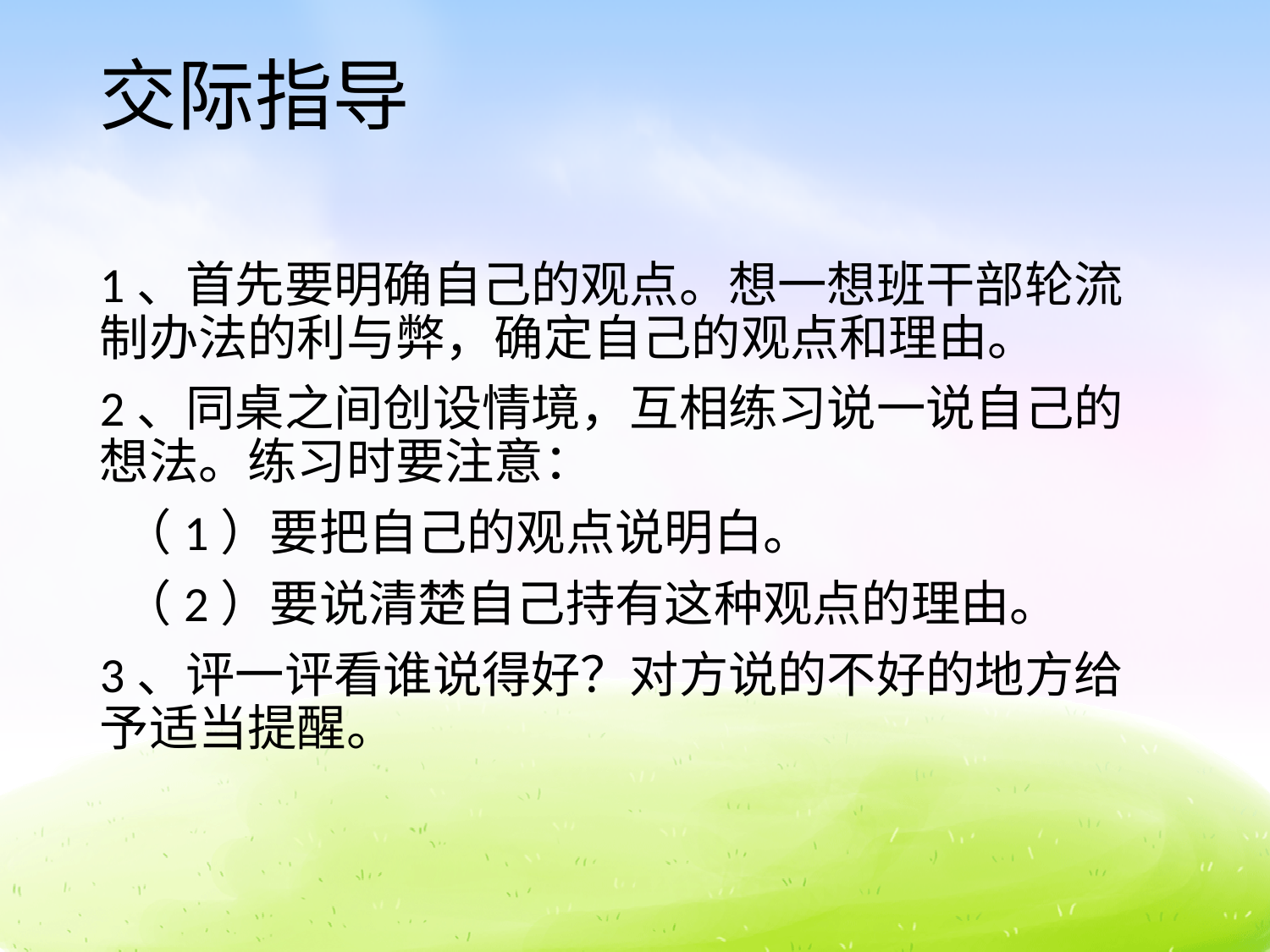

# 交际指导
1、首先要明确自己的观点。想一想班干部轮流制办法的利与弊，确定自己的观点和理由。
2、同桌之间创设情境，互相练习说一说自己的想法。练习时要注意：
 （1）要把自己的观点说明白。
 （2）要说清楚自己持有这种观点的理由。
3、评一评看谁说得好？对方说的不好的地方给予适当提醒。